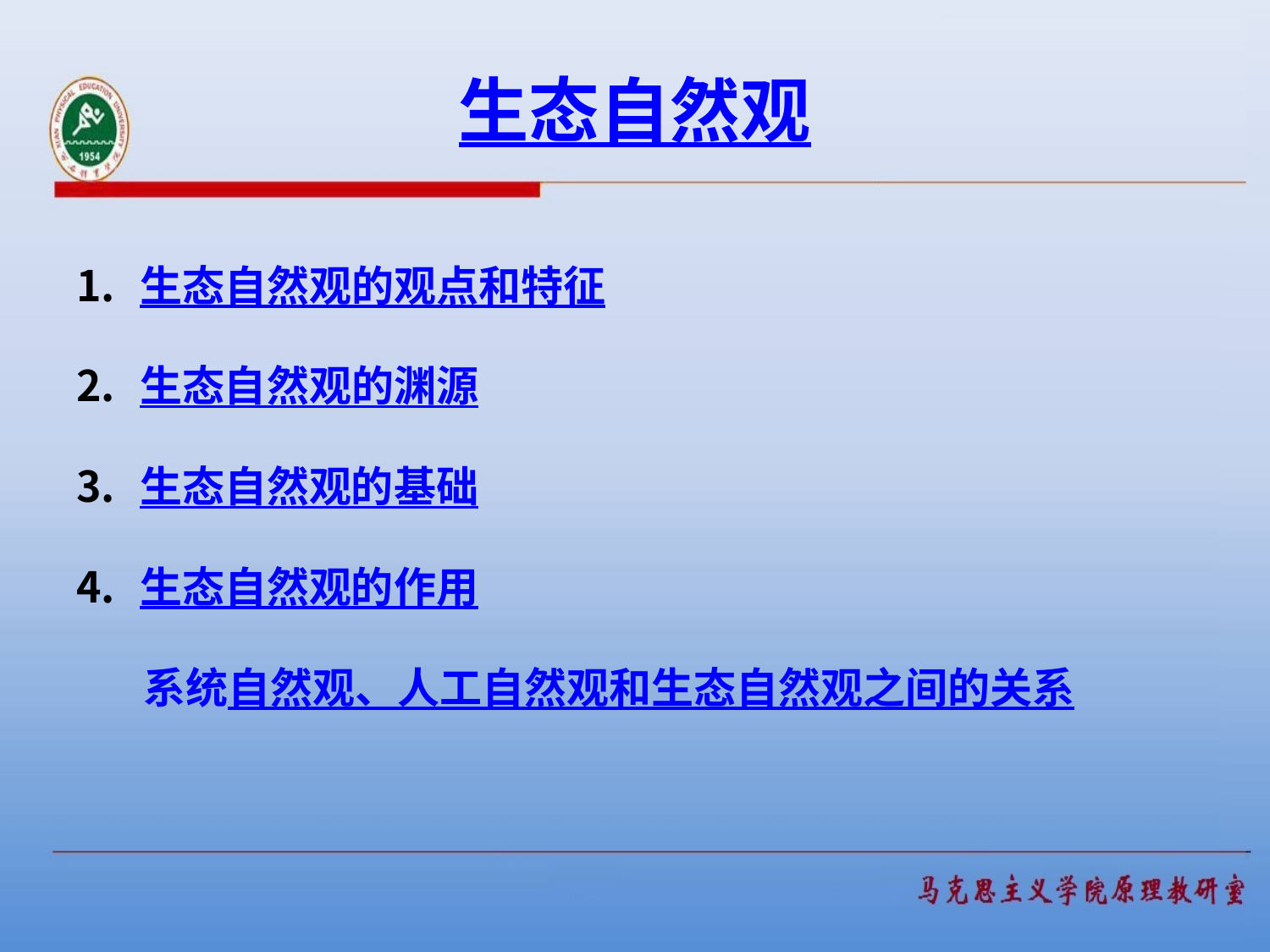

# 生态自然观
生态自然观的观点和特征
生态自然观的渊源
生态自然观的基础
生态自然观的作用
      系统自然观、人工自然观和生态自然观之间的关系